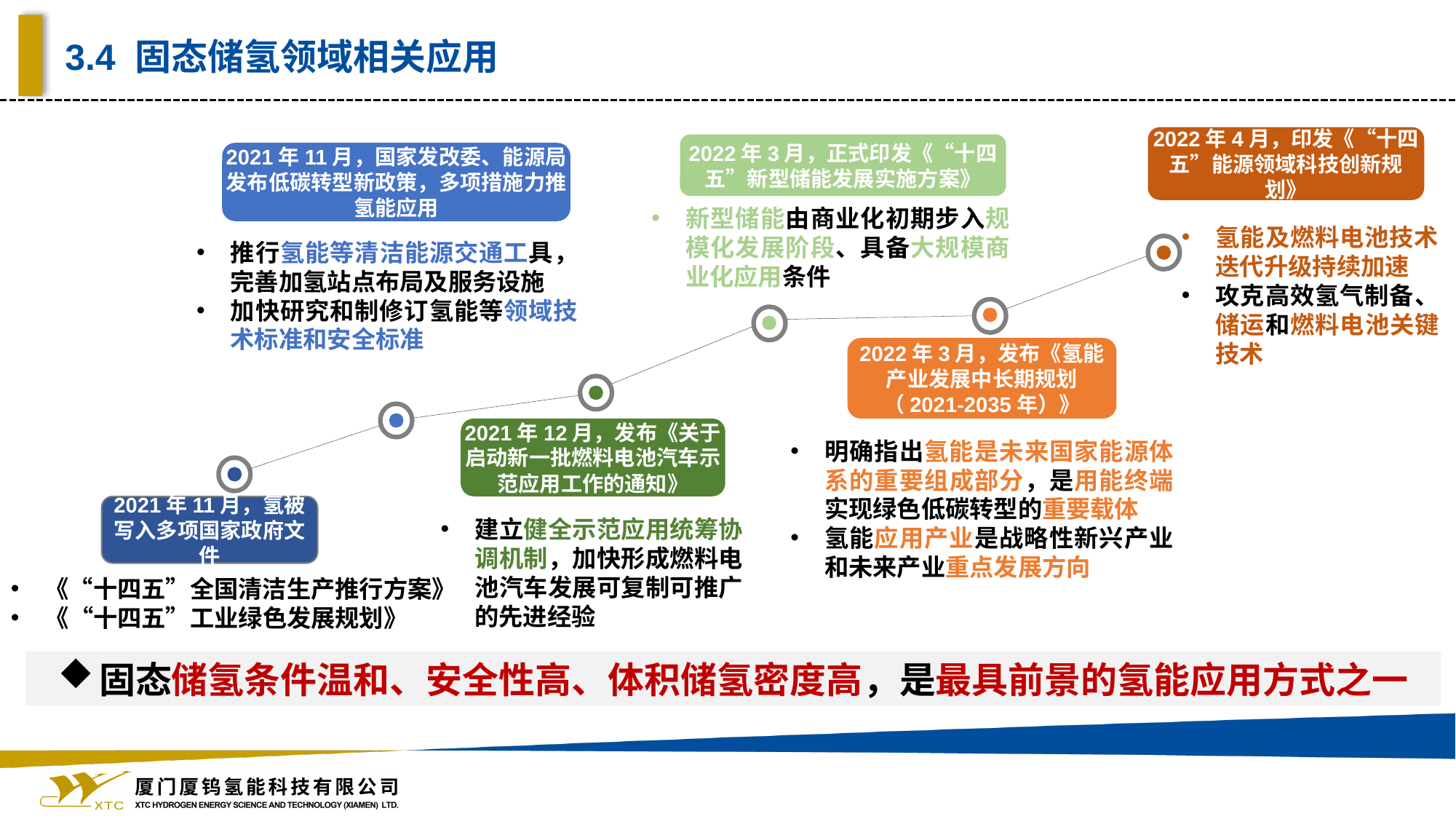

3.4 固态储氢领域相关应用
2022年4月，印发《“十四五”能源领域科技创新规划》
2022年3月，正式印发《“十四五”新型储能发展实施方案》
2021年11月，国家发改委、能源局发布低碳转型新政策，多项措施力推氢能应用
新型储能由商业化初期步入规模化发展阶段、具备大规模商业化应用条件

氢能及燃料电池技术迭代升级持续加速
攻克高效氢气制备、储运和燃料电池关键技术

推行氢能等清洁能源交通工具，完善加氢站点布局及服务设施
加快研究和制修订氢能等领域技术标准和安全标准

2022年3月，发布《氢能产业发展中长期规划（2021-2035年）》

2021年12月，发布《关于启动新一批燃料电池汽车示范应用工作的通知》
明确指出氢能是未来国家能源体系的重要组成部分，是用能终端实现绿色低碳转型的重要载体
氢能应用产业是战略性新兴产业和未来产业重点发展方向

2021年11月，氢被写入多项国家政府文件
建立健全示范应用统筹协调机制，加快形成燃料电池汽车发展可复制可推广的先进经验

《“十四五”全国清洁生产推行方案》
《“十四五”工业绿色发展规划》
固态储氢条件温和、安全性高、体积储氢密度高，是最具前景的氢能应用方式之一